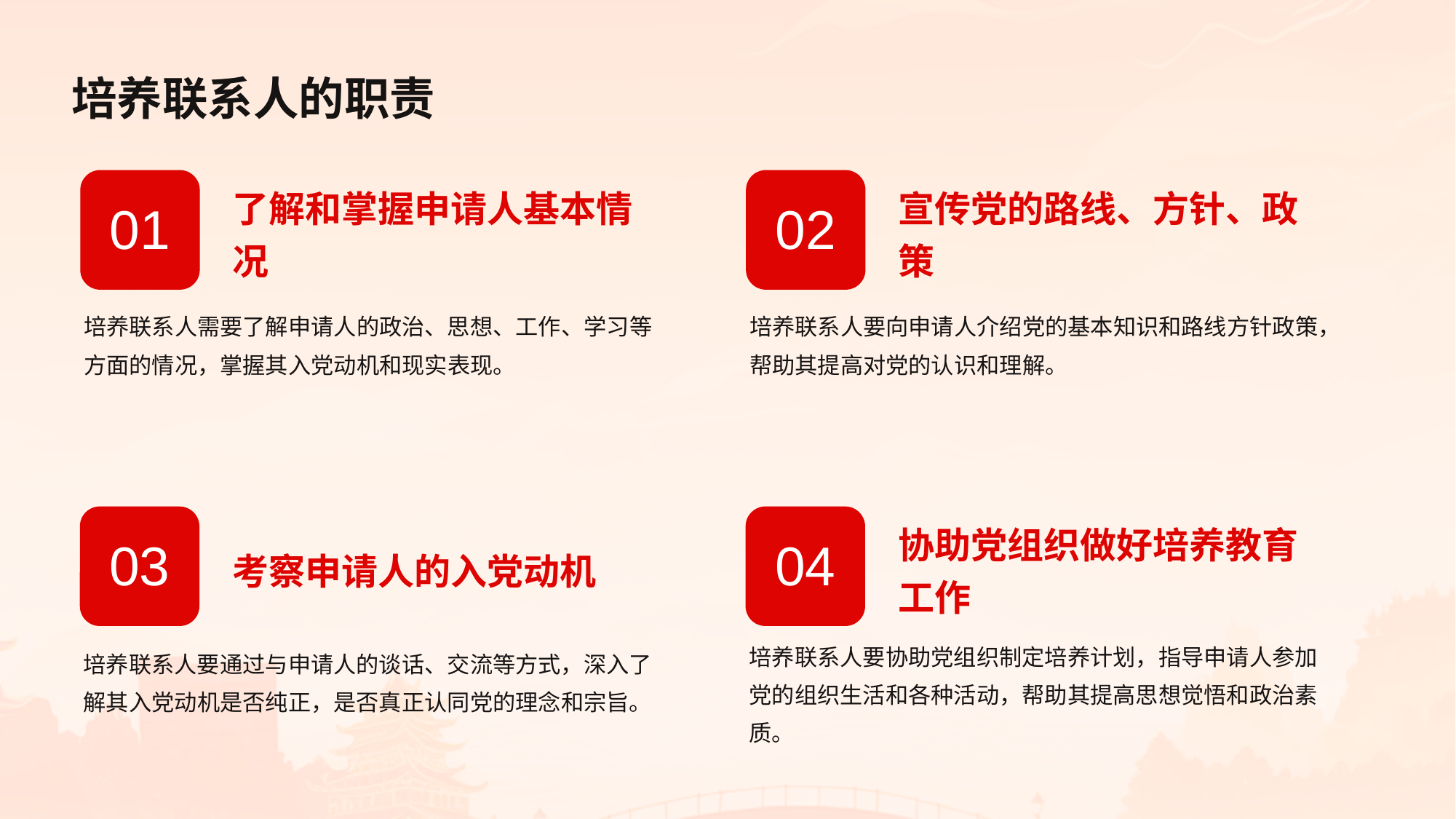

培养联系人的职责

了解和掌握申请人基本情况

宣传党的路线、方针、政策
01
02
培养联系人需要了解申请人的政治、思想、工作、学习等方面的情况，掌握其入党动机和现实表现。
培养联系人要向申请人介绍党的基本知识和路线方针政策，帮助其提高对党的认识和理解。

考察申请人的入党动机

协助党组织做好培养教育工作
03
04
培养联系人要协助党组织制定培养计划，指导申请人参加党的组织生活和各种活动，帮助其提高思想觉悟和政治素质。
培养联系人要通过与申请人的谈话、交流等方式，深入了解其入党动机是否纯正，是否真正认同党的理念和宗旨。